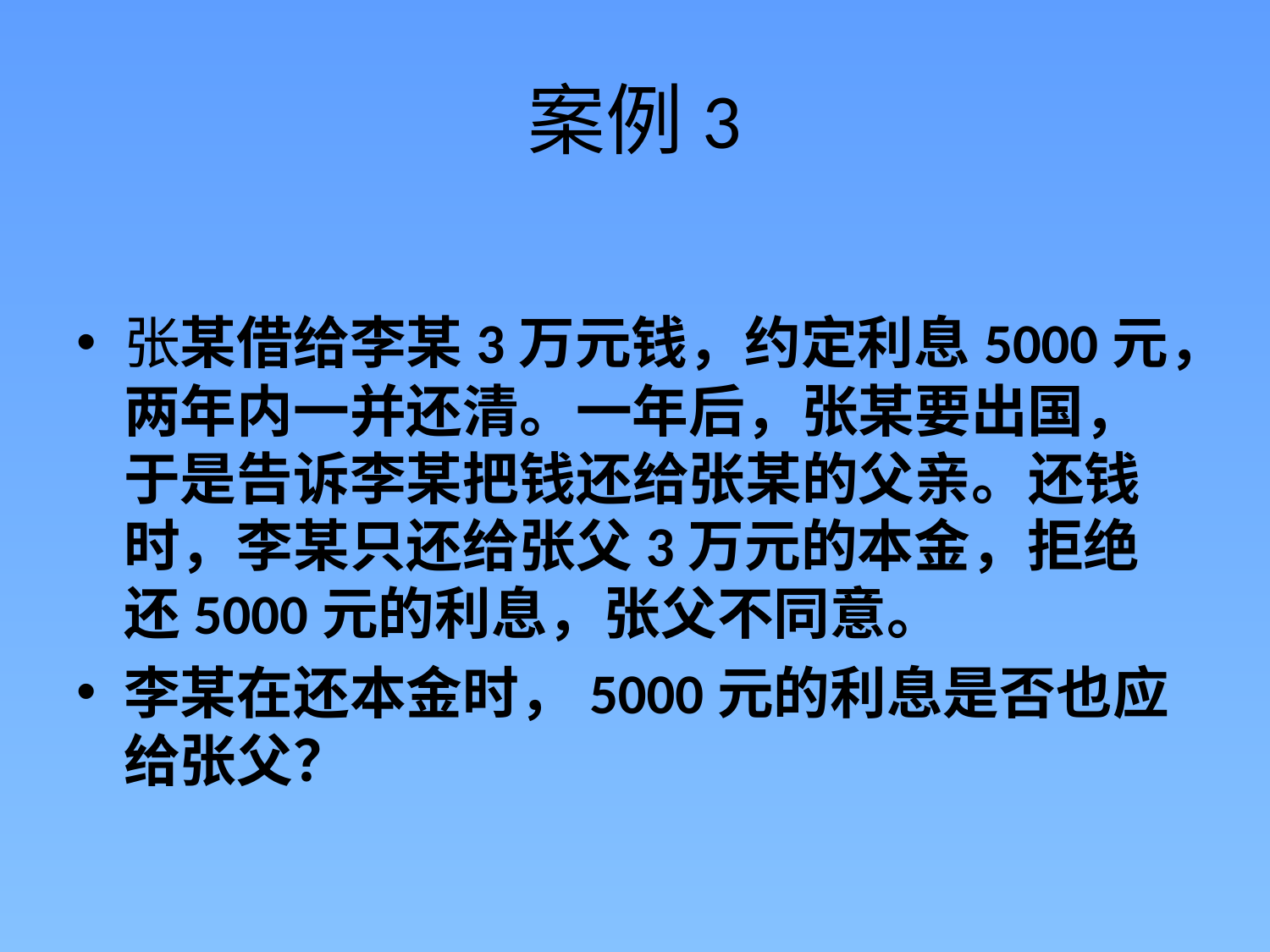

# 案例3

张某借给李某3万元钱，约定利息5000元，两年内一并还清。一年后，张某要出国，于是告诉李某把钱还给张某的父亲。还钱时，李某只还给张父3万元的本金，拒绝还5000元的利息，张父不同意。
李某在还本金时，5000元的利息是否也应给张父？